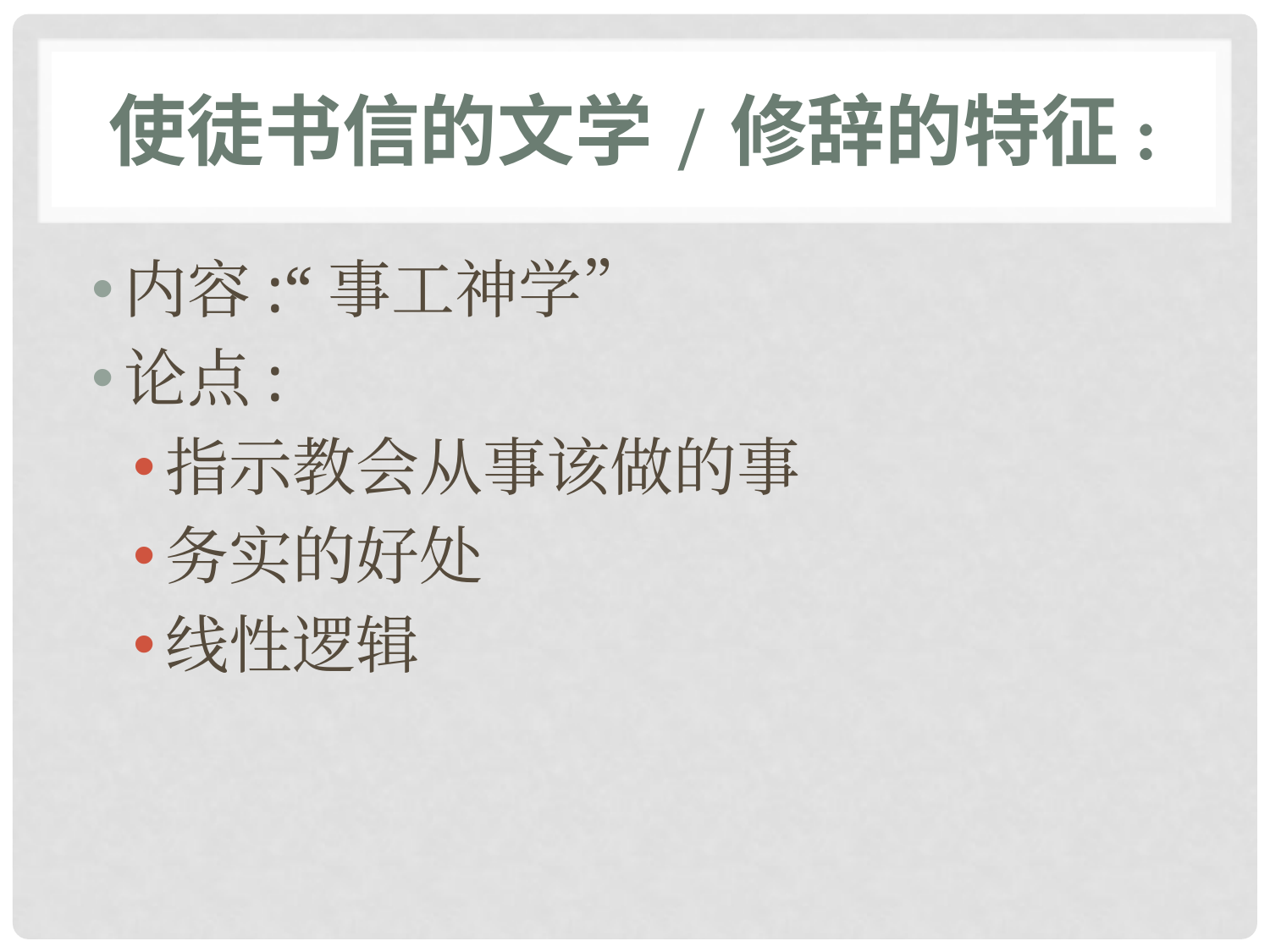

# 使徒书信的文学/修辞的特征:
内容:“事工神学”
论点:
指示教会从事该做的事
务实的好处
线性逻辑